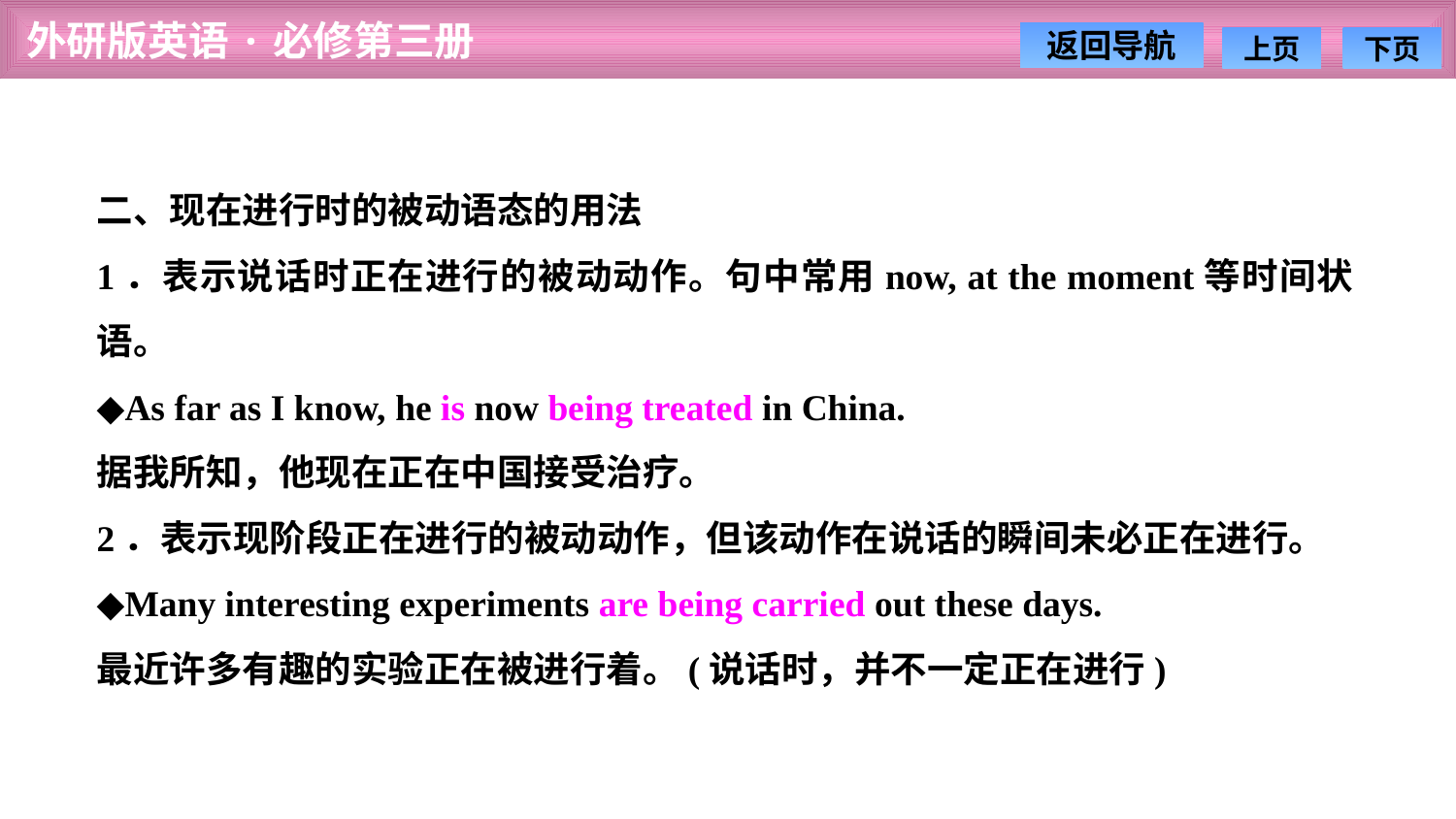

二、现在进行时的被动语态的用法
1．表示说话时正在进行的被动动作。句中常用now, at the moment等时间状语。
◆As far as I know, he is now being treated in China.
据我所知，他现在正在中国接受治疗。
2．表示现阶段正在进行的被动动作，但该动作在说话的瞬间未必正在进行。
◆Many interesting experiments are being carried out these days.
最近许多有趣的实验正在被进行着。(说话时，并不一定正在进行)